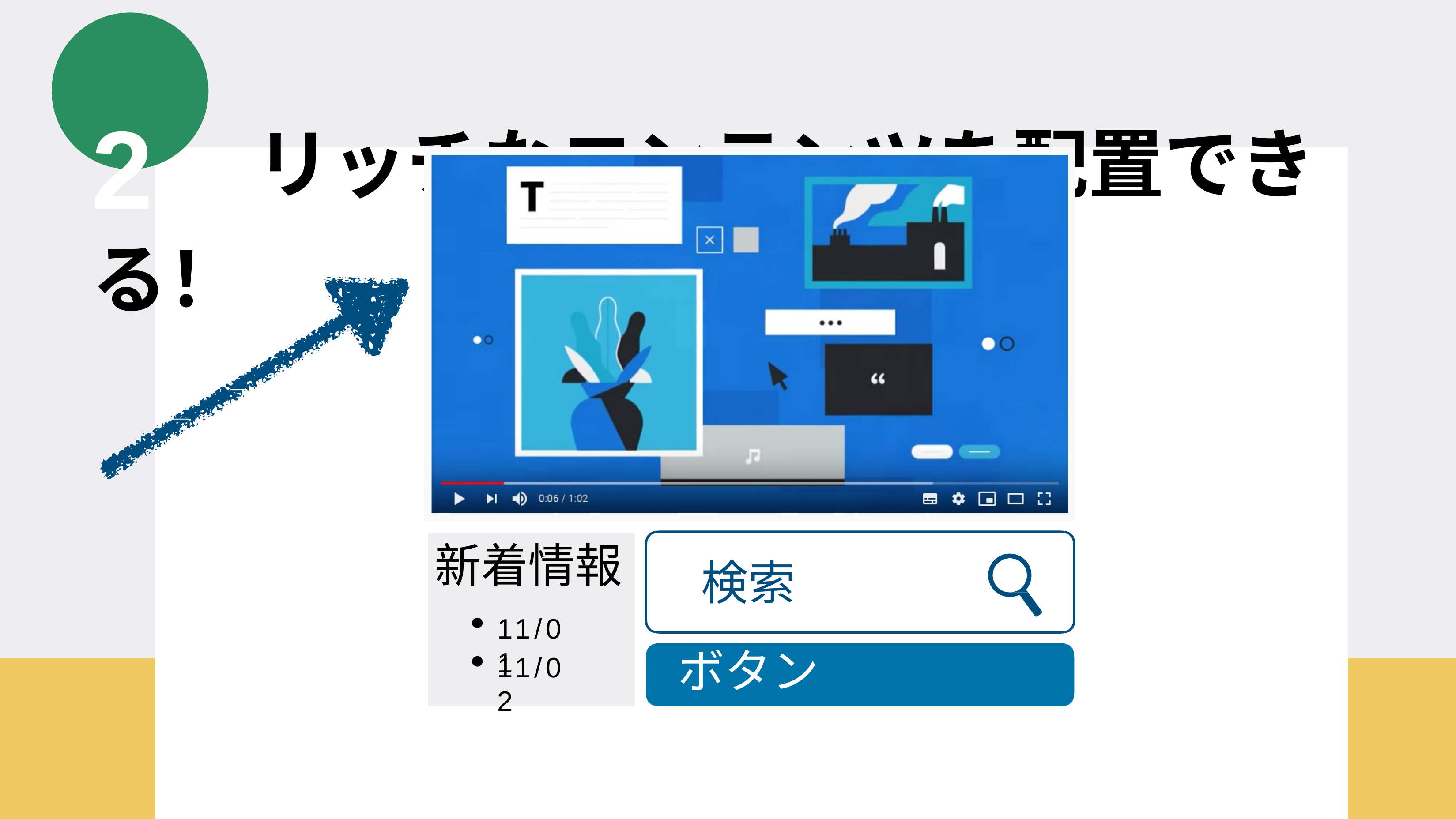

# 2 リッチなコンテンツを配置できる！

検索 ボタン

新着情報

11/01
11/02